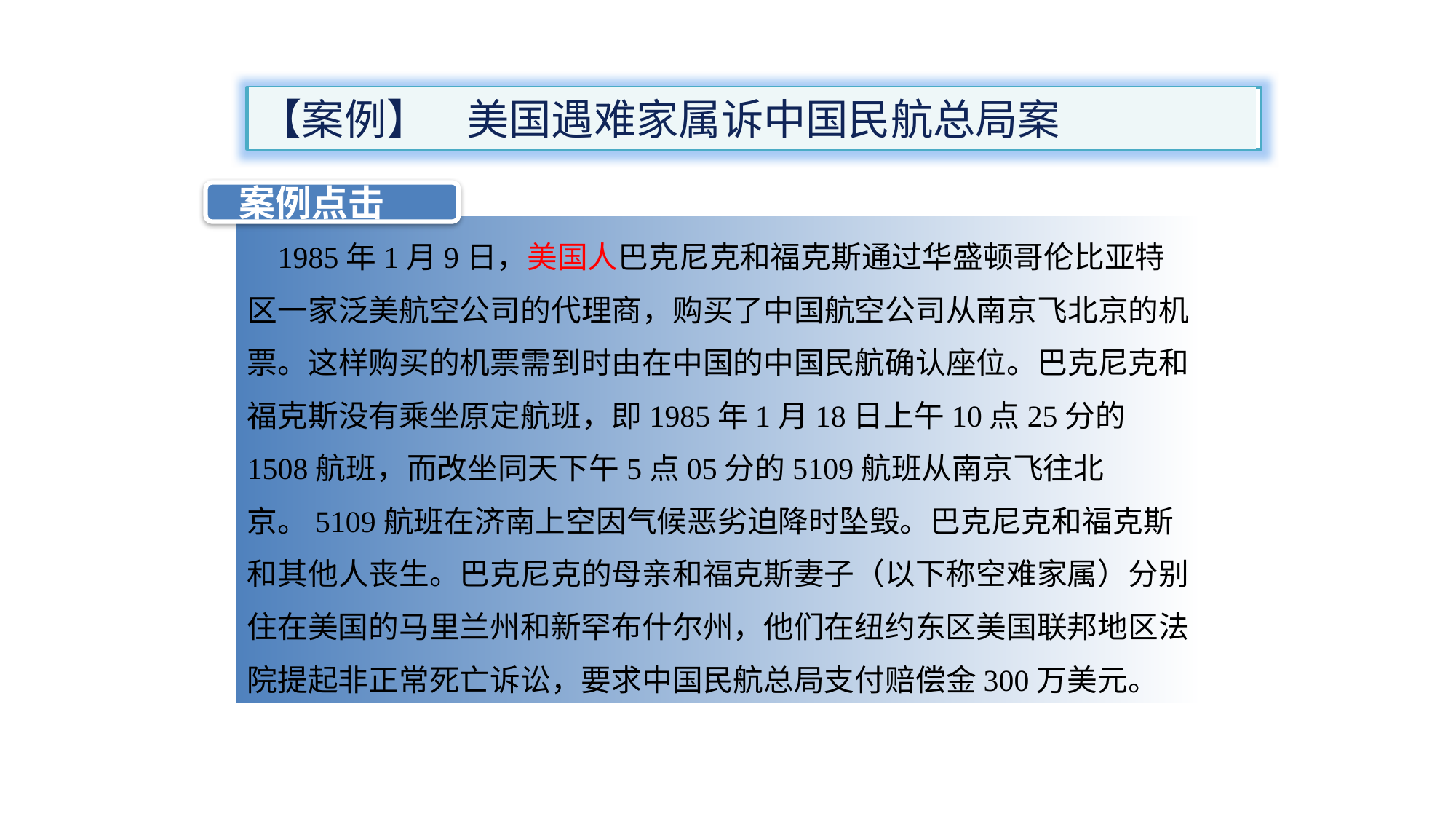

【案例】    美国遇难家属诉中国民航总局案
案例点击
    1985年1月9日，美国人巴克尼克和福克斯通过华盛顿哥伦比亚特区一家泛美航空公司的代理商，购买了中国航空公司从南京飞北京的机票。这样购买的机票需到时由在中国的中国民航确认座位。巴克尼克和福克斯没有乘坐原定航班，即1985年1月18日上午10点25分的1508航班，而改坐同天下午5点05分的5109航班从南京飞往北京。5109航班在济南上空因气候恶劣迫降时坠毁。巴克尼克和福克斯和其他人丧生。巴克尼克的母亲和福克斯妻子（以下称空难家属）分别住在美国的马里兰州和新罕布什尔州，他们在纽约东区美国联邦地区法院提起非正常死亡诉讼，要求中国民航总局支付赔偿金300万美元。
11